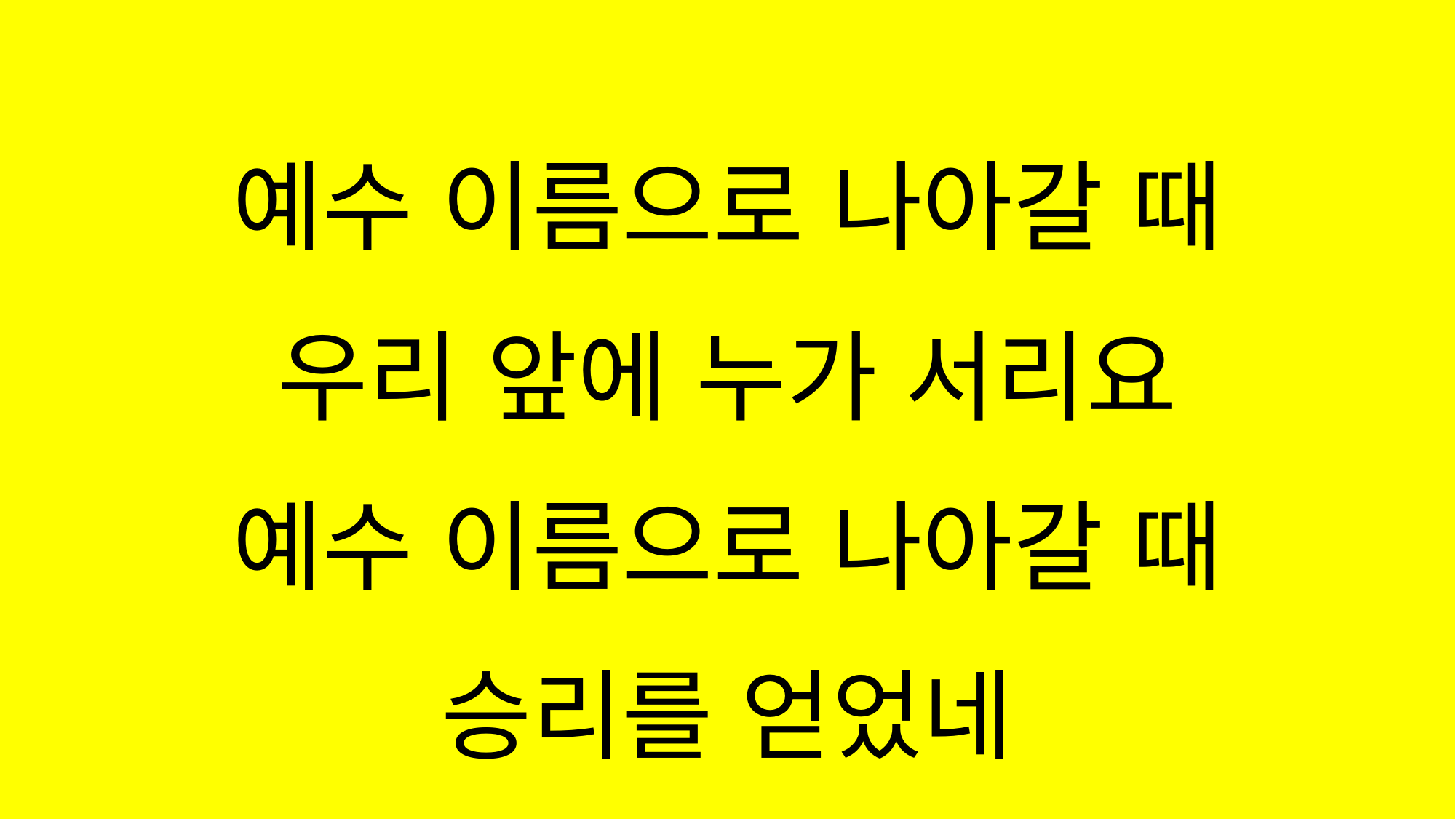

#
예수 이름으로 나아갈 때

우리 앞에 누가 서리요

예수 이름으로 나아갈 때

승리를 얻었네